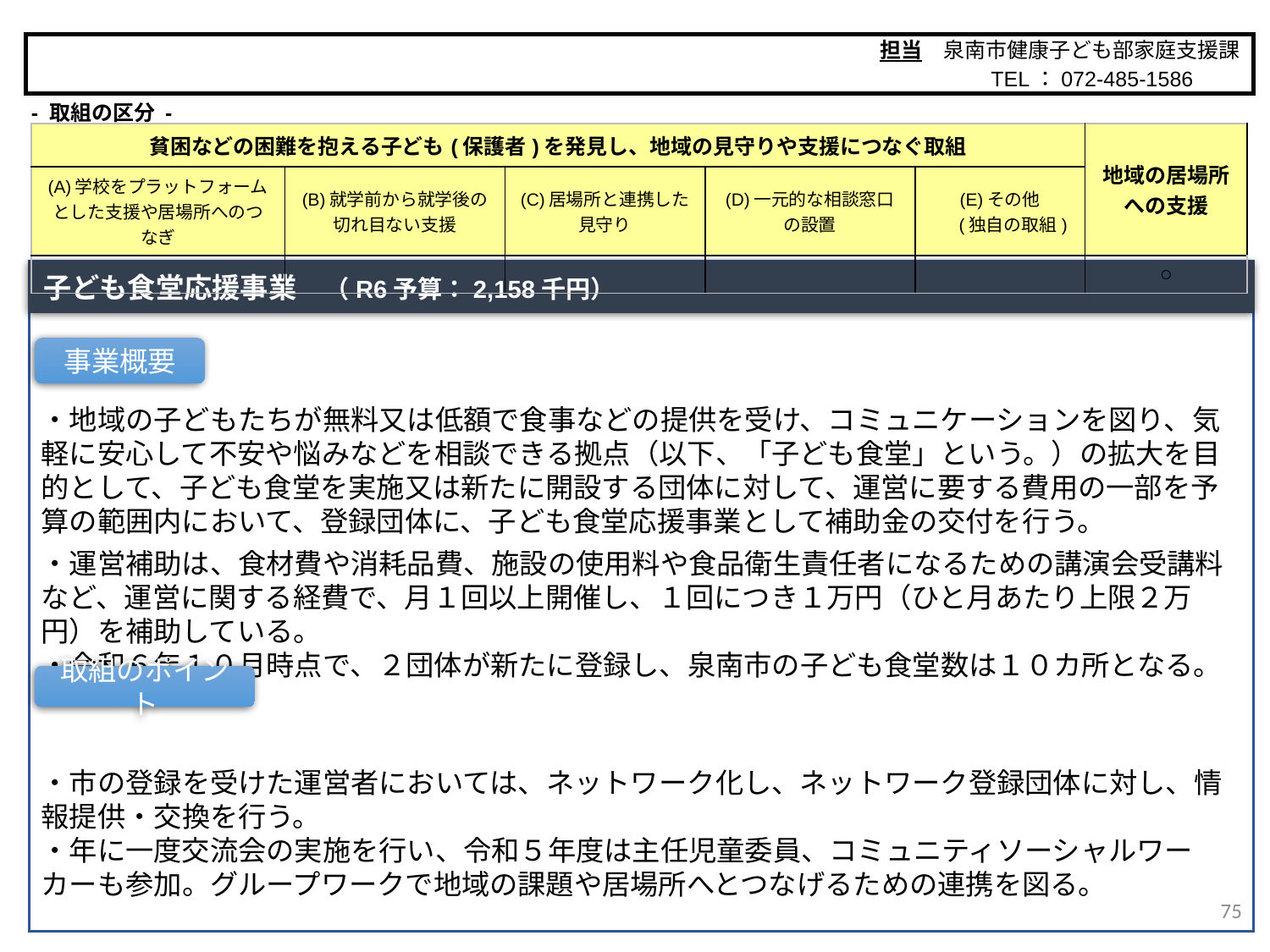

担当　泉南市健康子ども部家庭支援課
　　　　　TEL：072-485-1586

泉南市
- 取組の区分 -
| 貧困などの困難を抱える子ども(保護者)を発見し、地域の見守りや支援につなぐ取組 |  |  |  |  | 地域の居場所 への支援 |
| --- | --- | --- | --- | --- | --- |
| (A)学校をプラットフォームとした支援や居場所へのつなぎ | (B)就学前から就学後の 切れ目ない支援 | (C)居場所と連携した 見守り | (D)一元的な相談窓口 の設置 | (E)その他 　 (独自の取組) |  |
|  |  |  |  |  | ○ |
子ども食堂応援事業　（R6予算：2,158千円）

・地域の子どもたちが無料又は低額で食事などの提供を受け、コミュニケーションを図り、気軽に安心して不安や悩みなどを相談できる拠点（以下、「子ども食堂」という。）の拡大を目的として、子ども食堂を実施又は新たに開設する団体に対して、運営に要する費用の一部を予算の範囲内において、登録団体に、子ども食堂応援事業として補助金の交付を行う。

・運営補助は、食材費や消耗品費、施設の使用料や食品衛生責任者になるための講演会受講料など、運営に関する経費で、月１回以上開催し、１回につき１万円（ひと月あたり上限２万円）を補助している。
・令和６年１０月時点で、２団体が新たに登録し、泉南市の子ども食堂数は１０カ所となる。

・市の登録を受けた運営者においては、ネットワーク化し、ネットワーク登録団体に対し、情報提供・交換を行う。
・年に一度交流会の実施を行い、令和５年度は主任児童委員、コミュニティソーシャルワーカーも参加。グループワークで地域の課題や居場所へとつなげるための連携を図る。
事業概要
取組のポイント
75